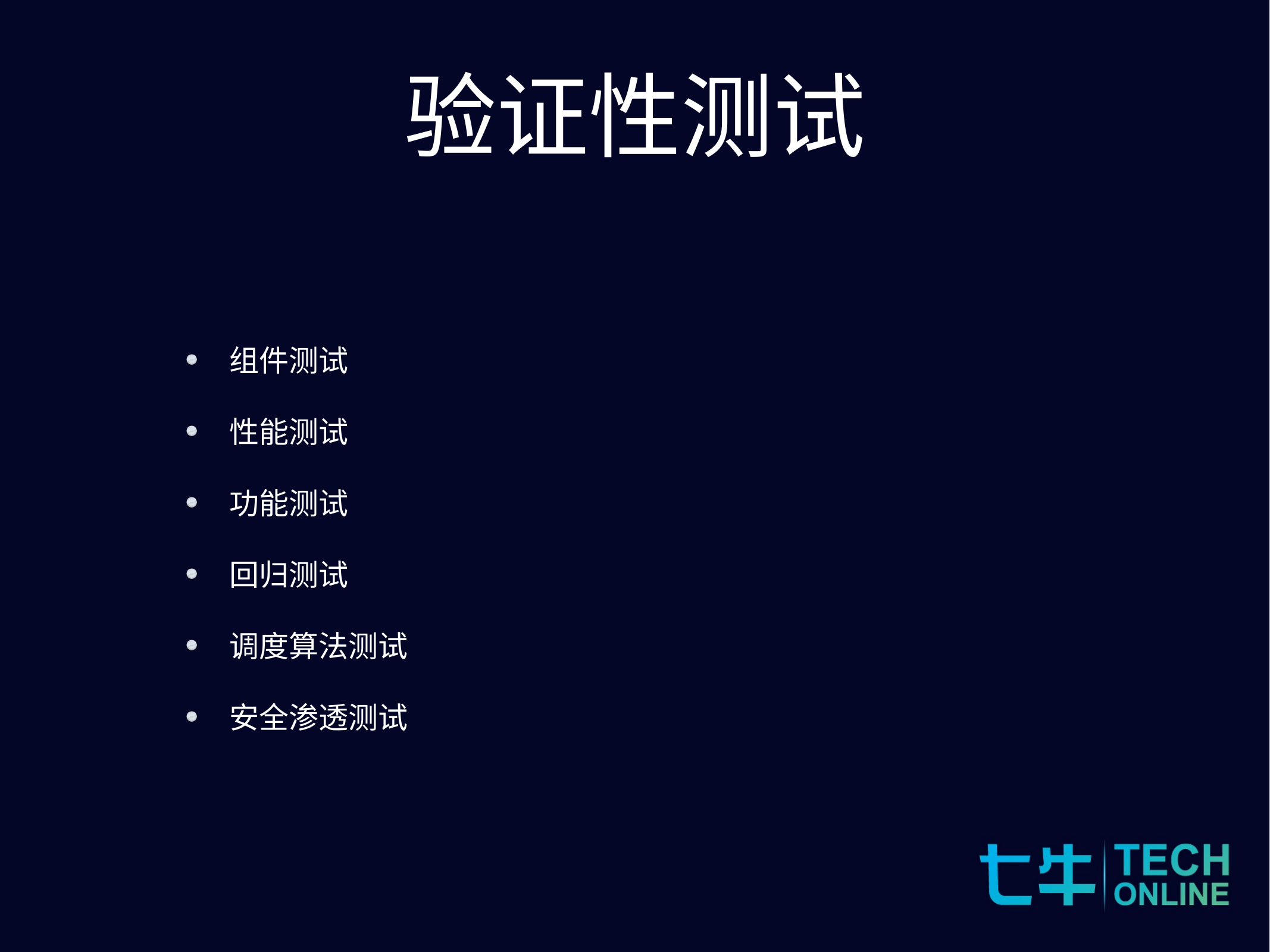

验证性测试
  组件测试
  性能测试
  功能测试
  回归测试
  调度算法测试
  安全渗透测试